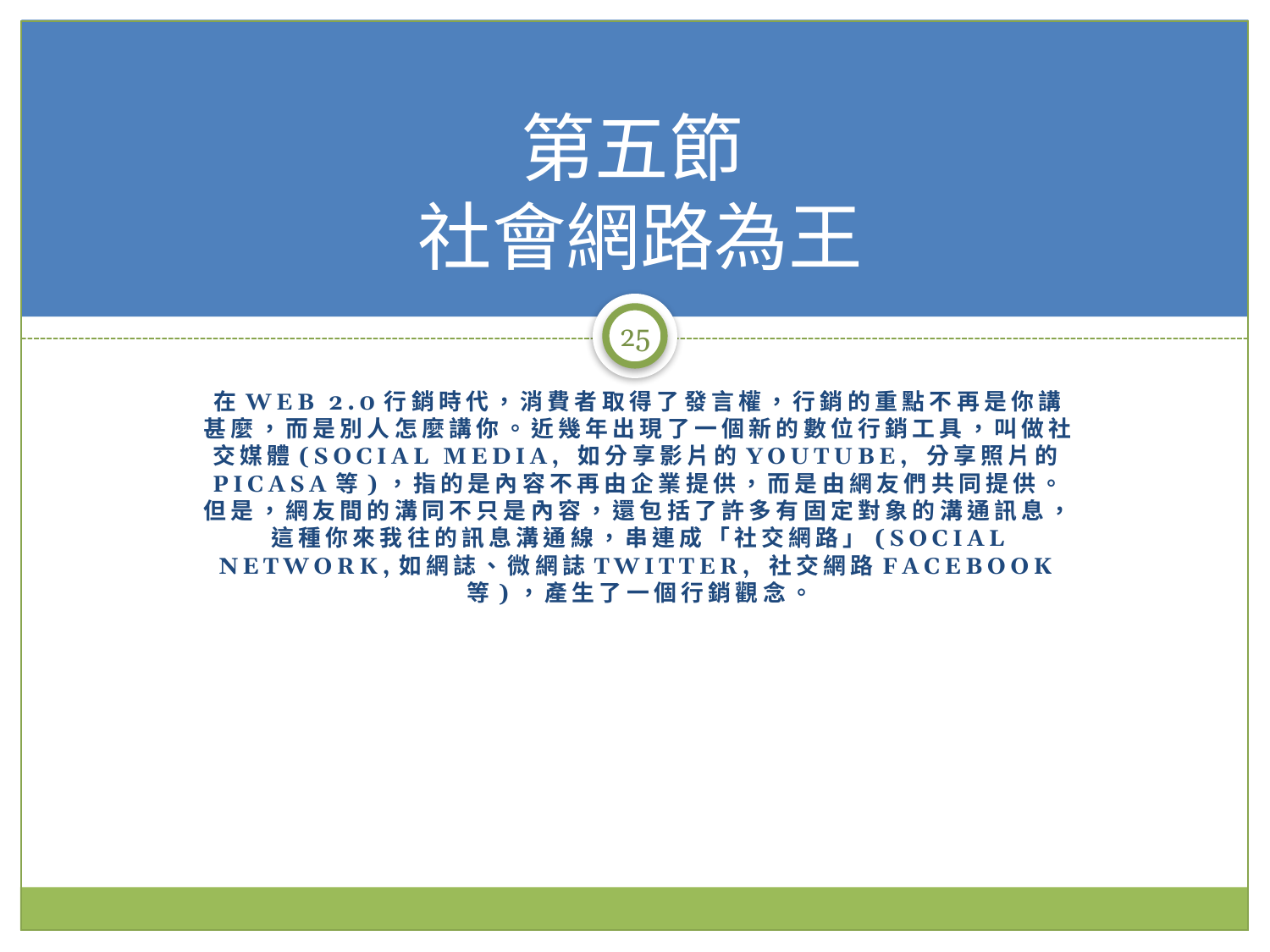

# 第五節 社會網路為王
25
在Web 2.0行銷時代，消費者取得了發言權，行銷的重點不再是你講甚麼，而是別人怎麼講你。近幾年出現了一個新的數位行銷工具，叫做社交媒體(Social Media, 如分享影片的Youtube, 分享照片的Picasa等)，指的是內容不再由企業提供，而是由網友們共同提供。但是，網友間的溝同不只是內容，還包括了許多有固定對象的溝通訊息，這種你來我往的訊息溝通線，串連成「社交網路」(Social Network,如網誌、微網誌Twitter, 社交網路Facebook等)，產生了一個行銷觀念。